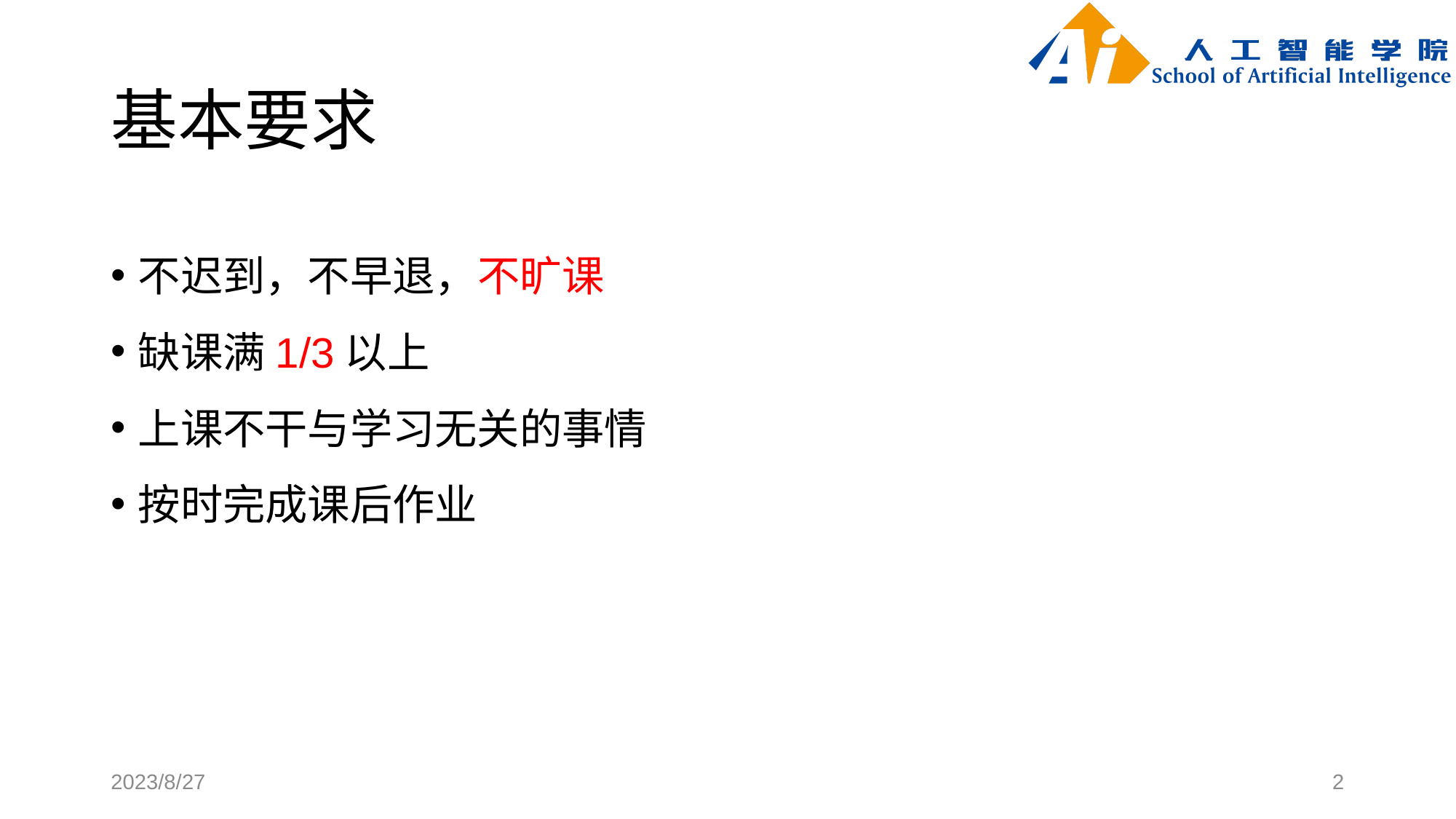

# 基本要求
不迟到，不早退，不旷课
缺课满1/3以上
上课不干与学习无关的事情
按时完成课后作业
2023/8/27
2